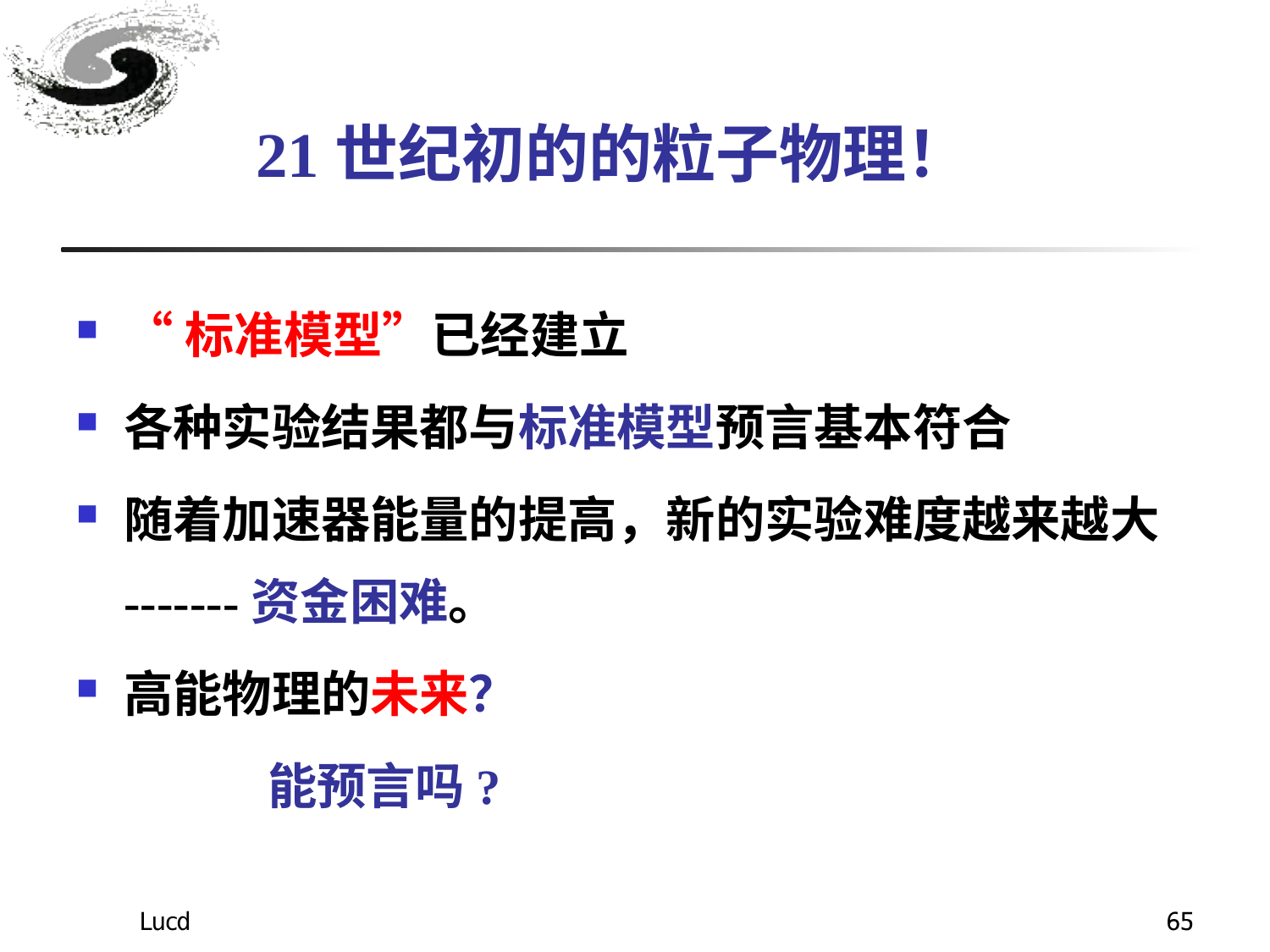

# 21世纪初的的粒子物理！
“标准模型”已经建立
各种实验结果都与标准模型预言基本符合
随着加速器能量的提高，新的实验难度越来越大 -------资金困难。
高能物理的未来？
                能预言吗?
Lucd
65